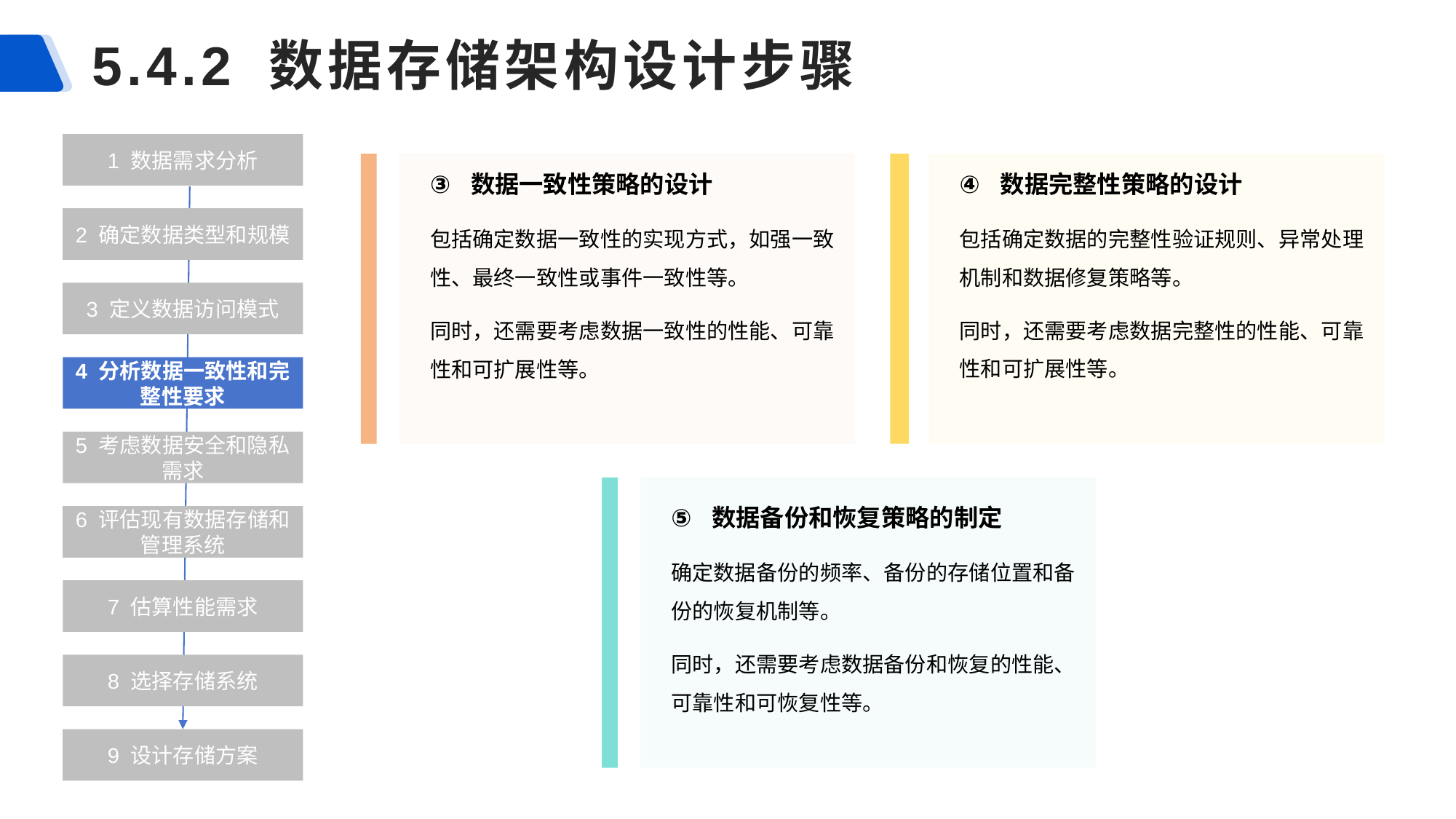

# 5.4.2 数据存储架构设计步骤
1 数据需求分析
数据一致性策略的设计
包括确定数据一致性的实现方式，如强一致性、最终一致性或事件一致性等。
同时，还需要考虑数据一致性的性能、可靠性和可扩展性等。
数据完整性策略的设计
包括确定数据的完整性验证规则、异常处理机制和数据修复策略等。
同时，还需要考虑数据完整性的性能、可靠性和可扩展性等。

2 确定数据类型和规模
3 定义数据访问模式
4 分析数据一致性和完整性要求
5 考虑数据安全和隐私需求

数据备份和恢复策略的制定
确定数据备份的频率、备份的存储位置和备份的恢复机制等。
同时，还需要考虑数据备份和恢复的性能、可靠性和可恢复性等。
6 评估现有数据存储和管理系统
7 估算性能需求
8 选择存储系统
9 设计存储方案